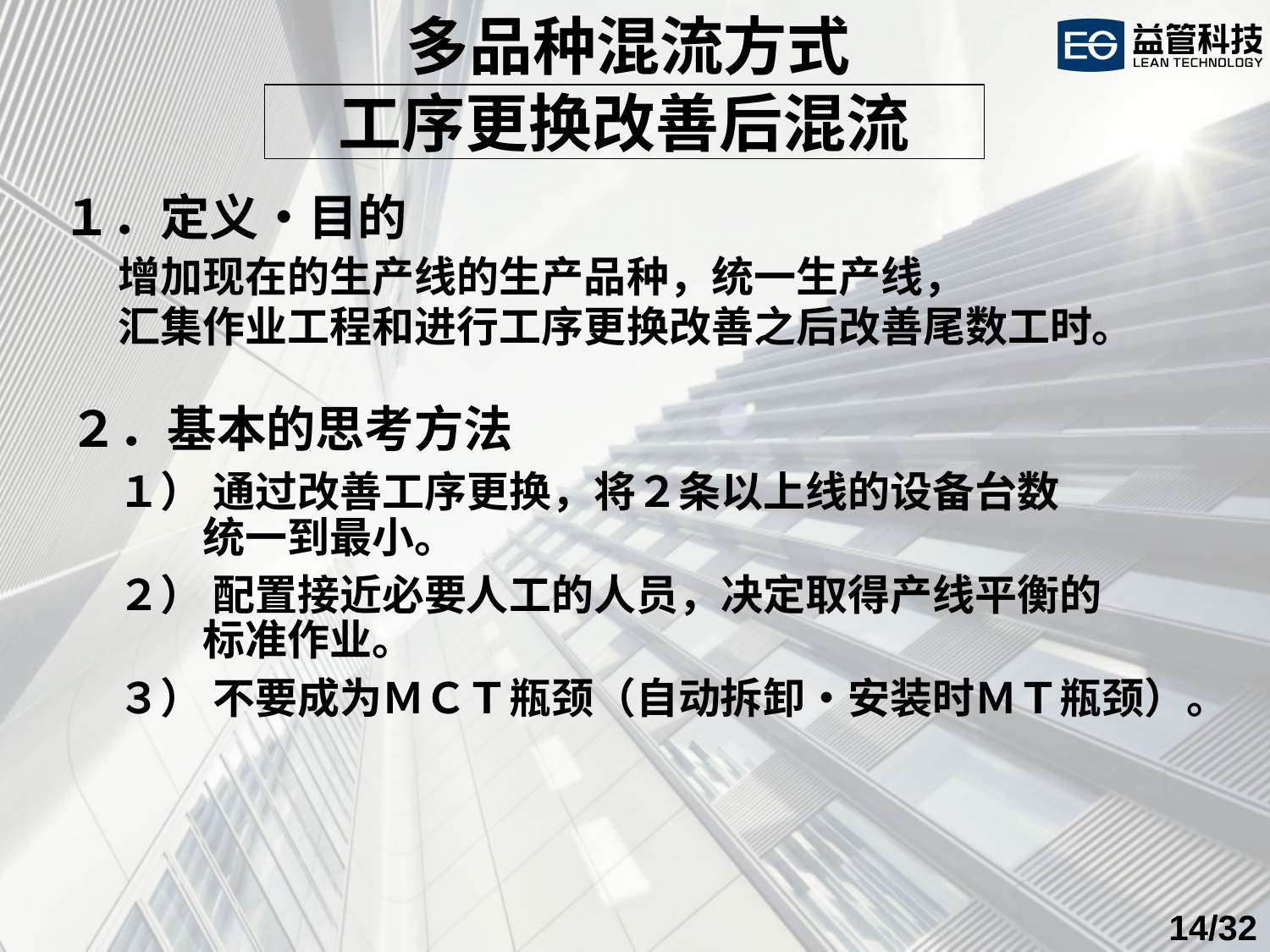

多品种混流方式
工序更换改善后混流
１．定义・目的
增加现在的生产线的生产品种，统一生产线，
汇集作业工程和进行工序更换改善之后改善尾数工时。
２．基本的思考方法
１） 通过改善工序更换，将２条以上线的设备台数
　　统一到最小。
２） 配置接近必要人工的人员，决定取得产线平衡的
　　标准作业。
３） 不要成为ＭＣＴ瓶颈（自动拆卸・安装时ＭＴ瓶颈）。
14/32